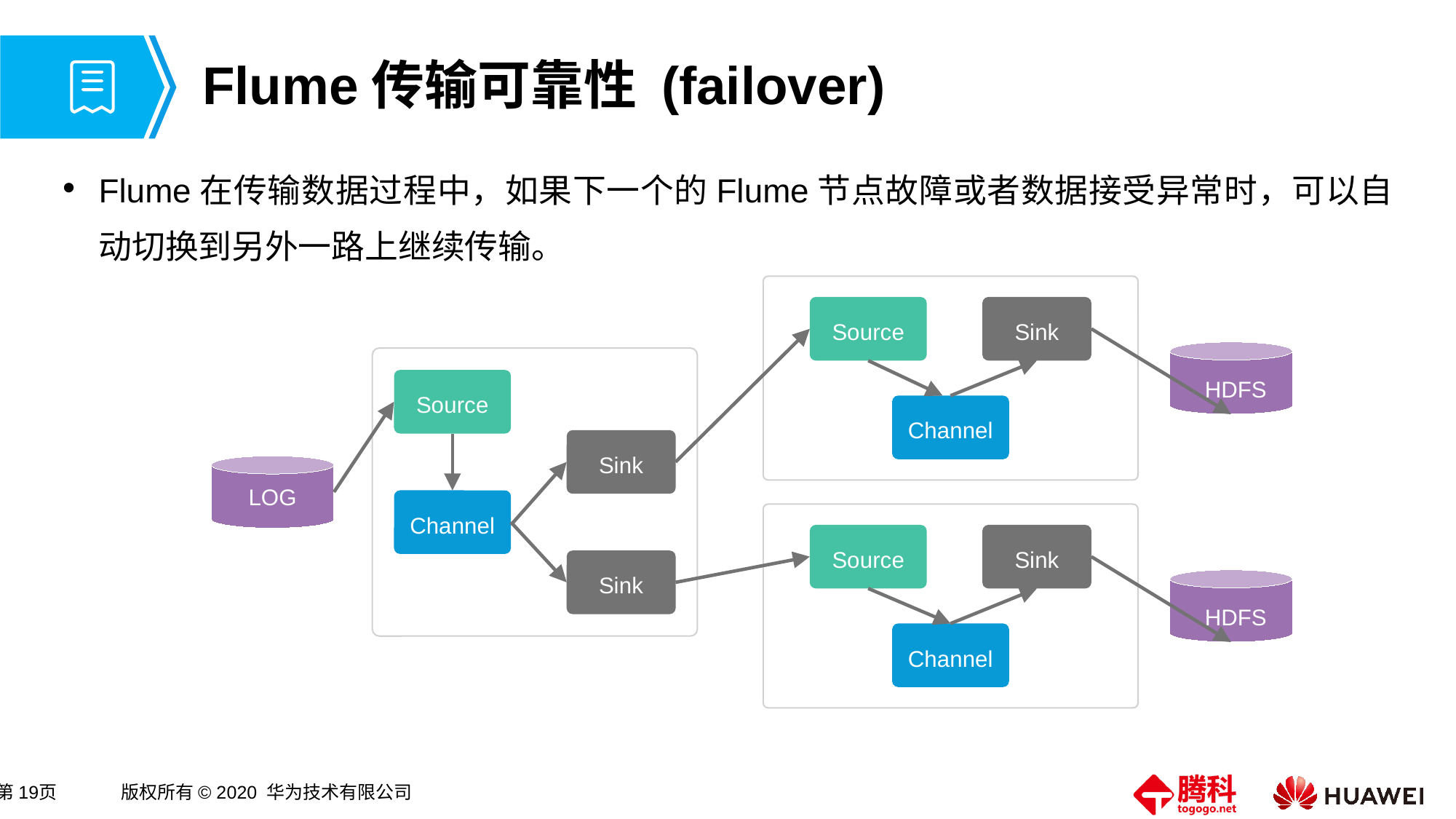

# Flume传输可靠性 (failover)
Flume在传输数据过程中，如果下一个的Flume节点故障或者数据接受异常时，可以自动切换到另外一路上继续传输。

Source

Sink

Channel

HDFS

Source

Sink

Channel

Sink
LOG

Source

Sink

Channel

HDFS